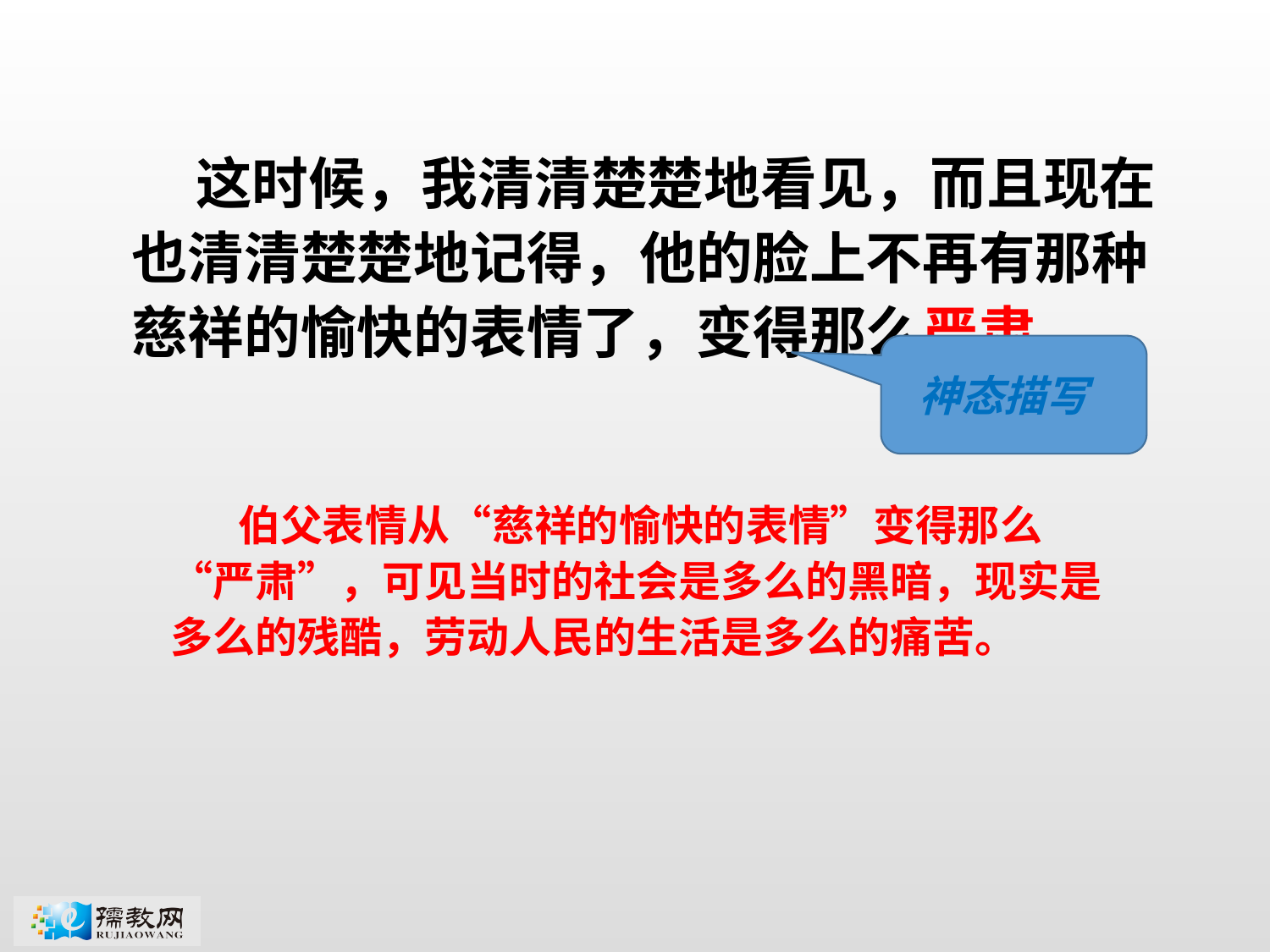

这时候，我清清楚楚地看见，而且现在也清清楚楚地记得，他的脸上不再有那种慈祥的愉快的表情了，变得那么严肃。
 神态描写
  伯父表情从“慈祥的愉快的表情”变得那么“严肃”，可见当时的社会是多么的黑暗，现实是多么的残酷，劳动人民的生活是多么的痛苦。